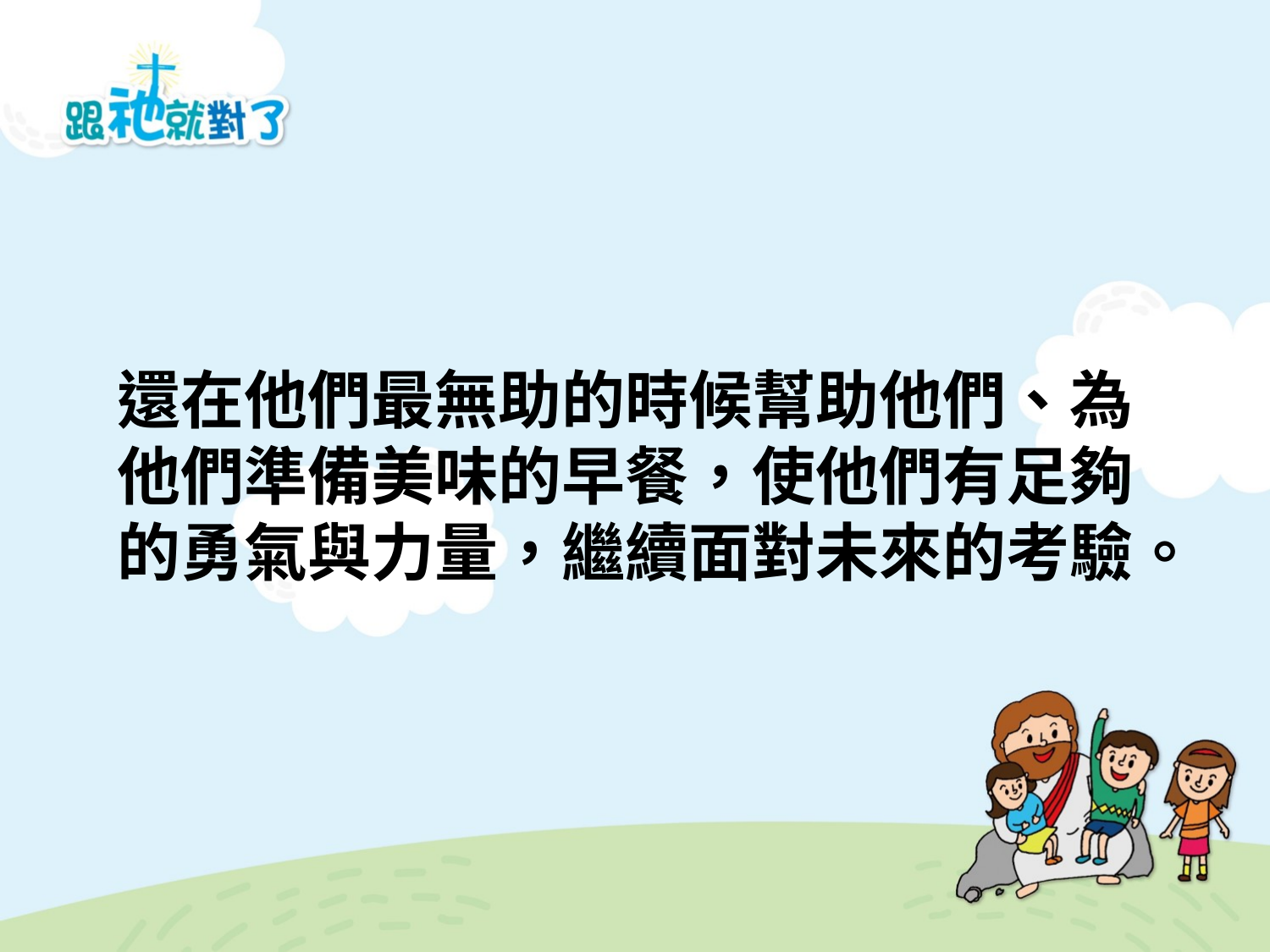

還在他們最無助的時候幫助他們、為他們準備美味的早餐，使他們有足夠的勇氣與力量，繼續面對未來的考驗。